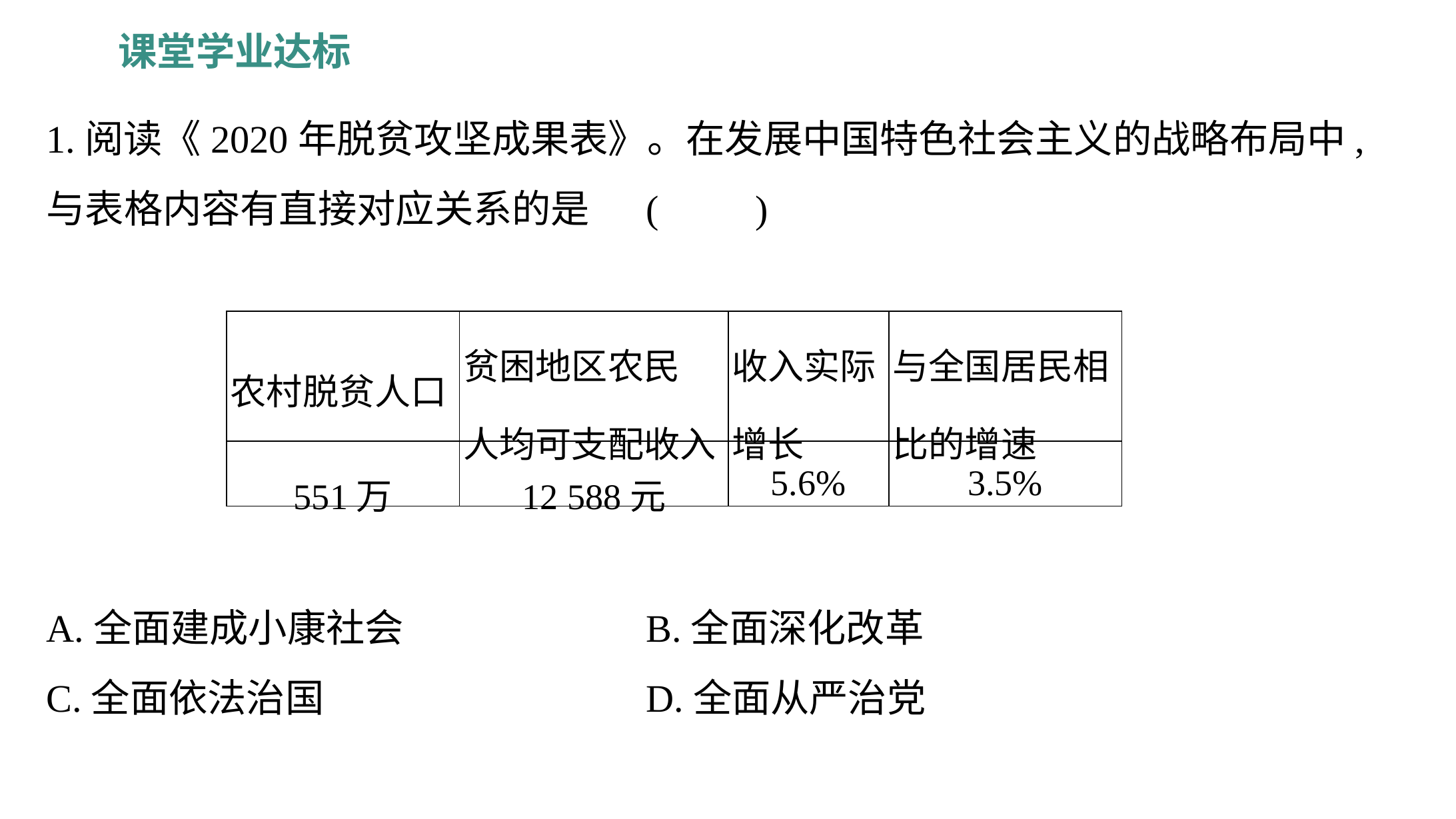

课堂学业达标
1.阅读《2020年脱贫攻坚成果表》。在发展中国特色社会主义的战略布局中,与表格内容有直接对应关系的是	(　　)

A.全面建成小康社会			B.全面深化改革
C.全面依法治国				D.全面从严治党
| 农村脱贫人口 | 贫困地区农民 人均可支配收入 | 收入实际 增长 | 与全国居民相 比的增速 |
| --- | --- | --- | --- |
| 551万 | 12 588元 | 5.6% | 3.5% |